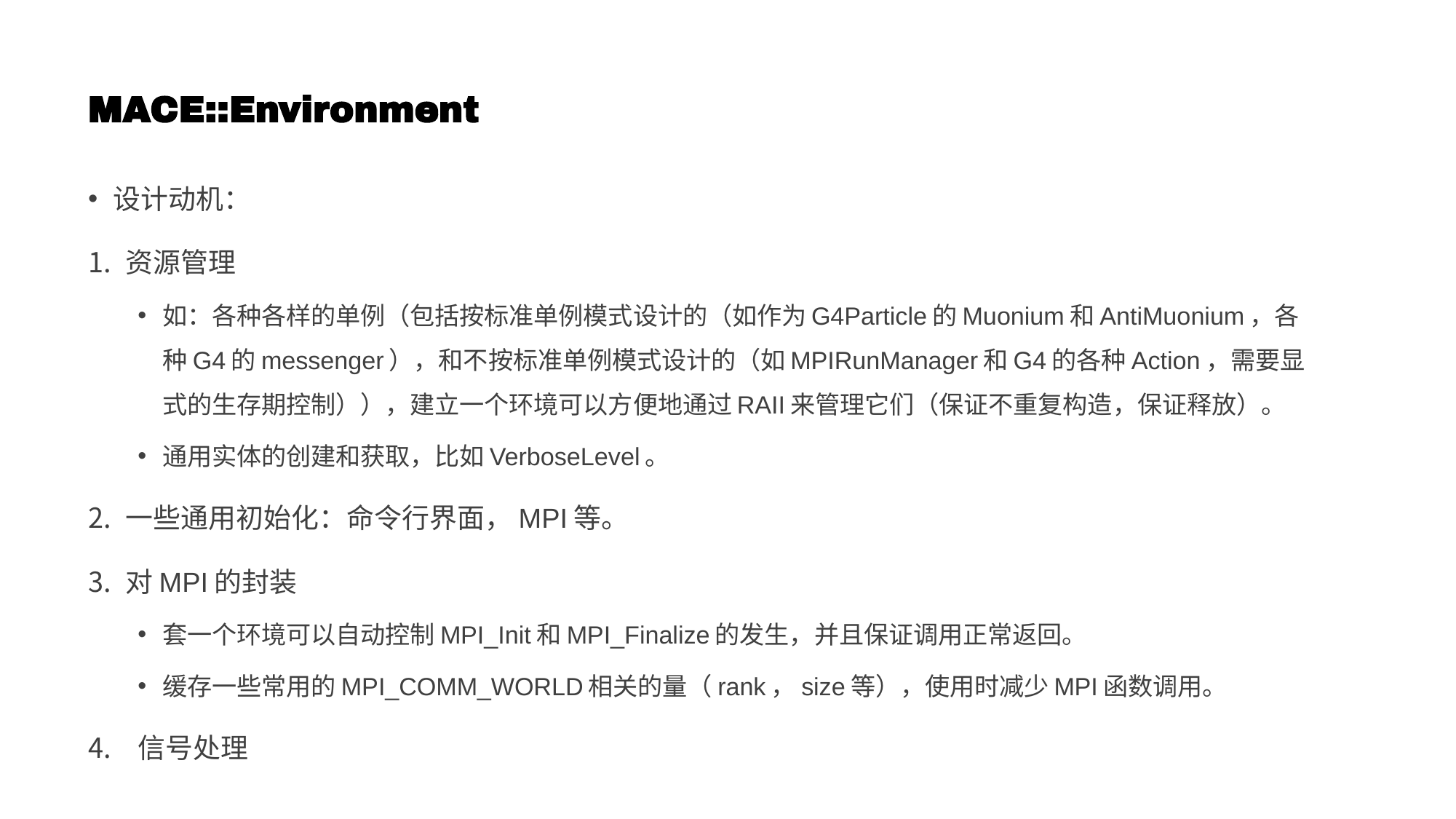

# MACE::Environment
设计动机：
资源管理
如：各种各样的单例（包括按标准单例模式设计的（如作为G4Particle的Muonium和AntiMuonium，各种G4的messenger），和不按标准单例模式设计的（如MPIRunManager和G4的各种Action，需要显式的生存期控制）），建立一个环境可以方便地通过RAII来管理它们（保证不重复构造，保证释放）。
通用实体的创建和获取，比如VerboseLevel。
一些通用初始化：命令行界面，MPI等。
对MPI的封装
套一个环境可以自动控制MPI_Init和MPI_Finalize的发生，并且保证调用正常返回。
缓存一些常用的MPI_COMM_WORLD相关的量（rank，size等），使用时减少MPI函数调用。
信号处理

7